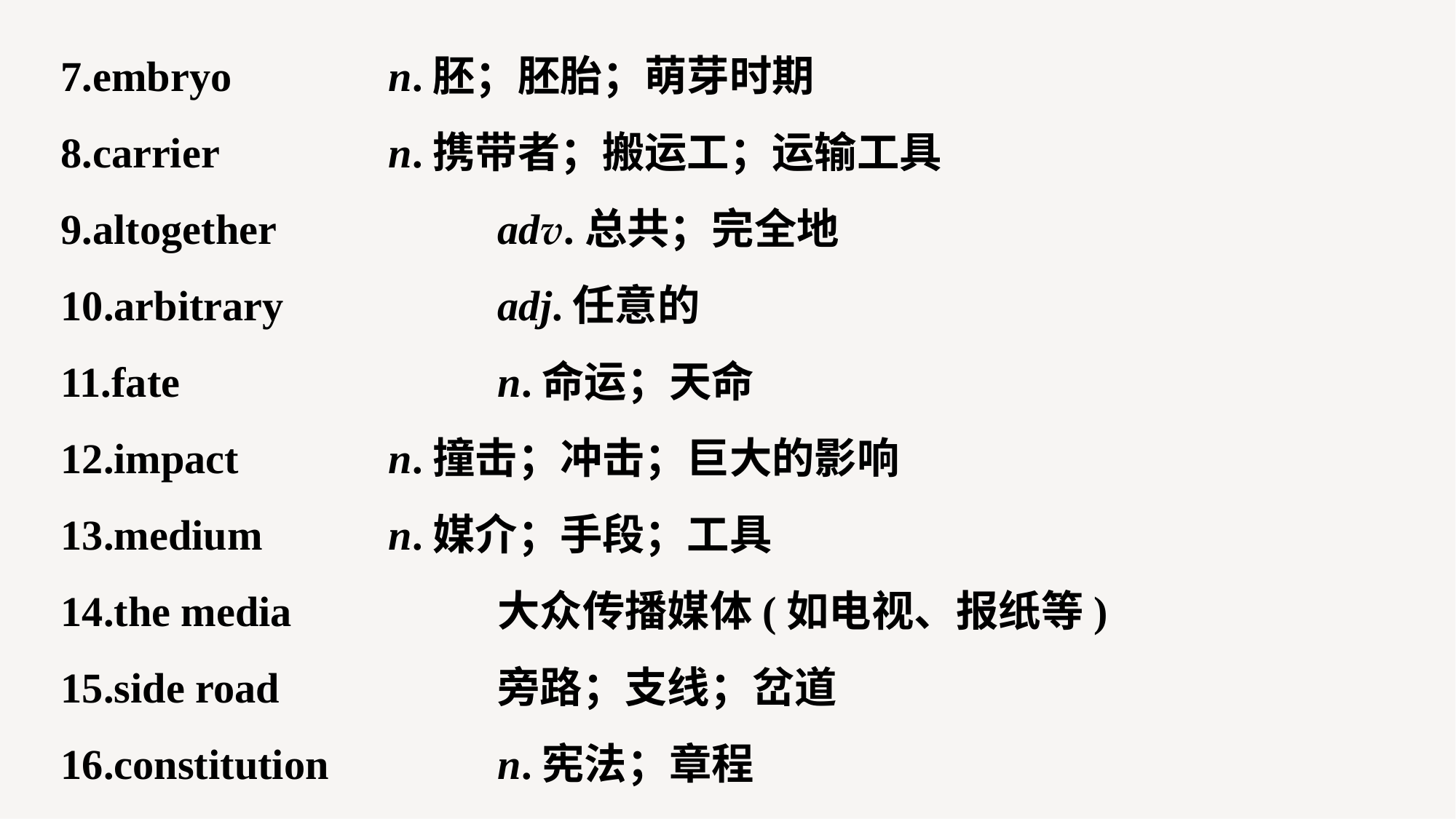

7.embryo 		n.胚；胚胎；萌芽时期
8.carrier 		n.携带者；搬运工；运输工具
9.altogether 		adv.总共；完全地
10.arbitrary 		adj.任意的
11.fate 			n.命运；天命
12.impact 		n.撞击；冲击；巨大的影响
13.medium 		n.媒介；手段；工具
14.the media		大众传播媒体(如电视、报纸等)
15.side road		旁路；支线；岔道
16.constitution 		n.宪法；章程